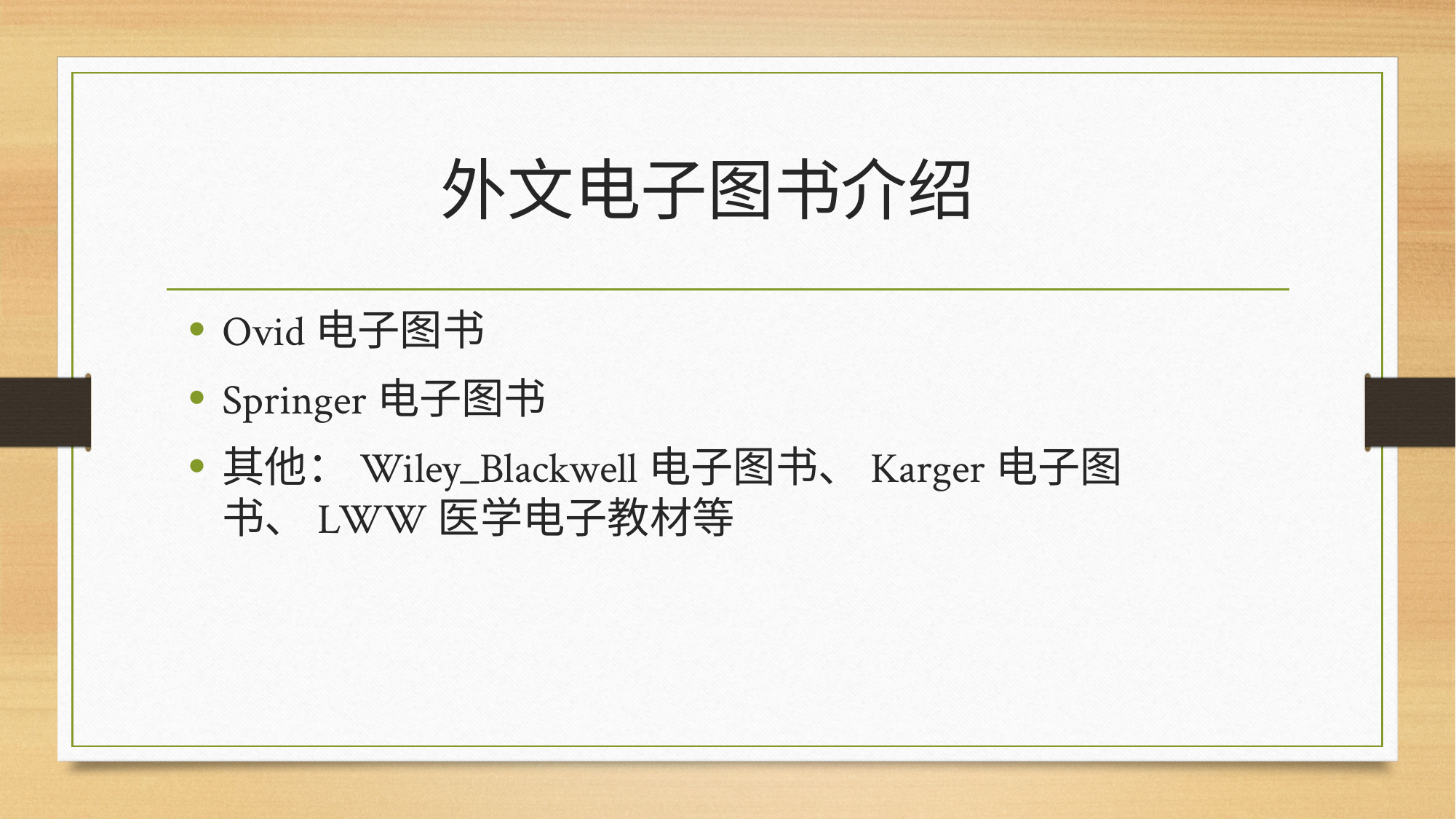

# 外文电子图书介绍
Ovid电子图书
Springer电子图书
其他：Wiley_Blackwell电子图书、Karger电子图书、LWW医学电子教材等